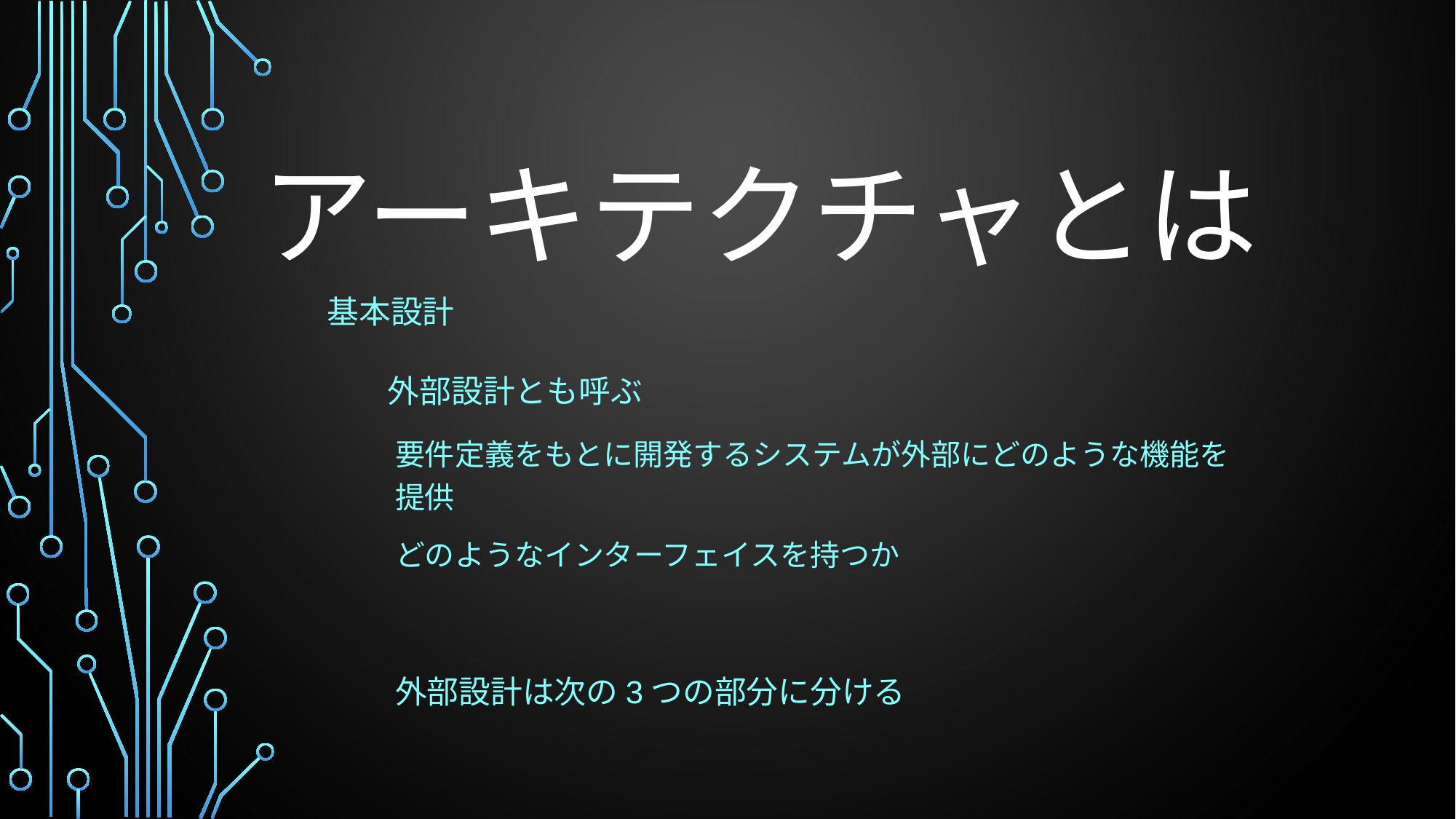

# アーキテクチャとは
基本設計
外部設計とも呼ぶ
要件定義をもとに開発するシステムが外部にどのような機能を提供
どのようなインターフェイスを持つか
外部設計は次の3つの部分に分ける